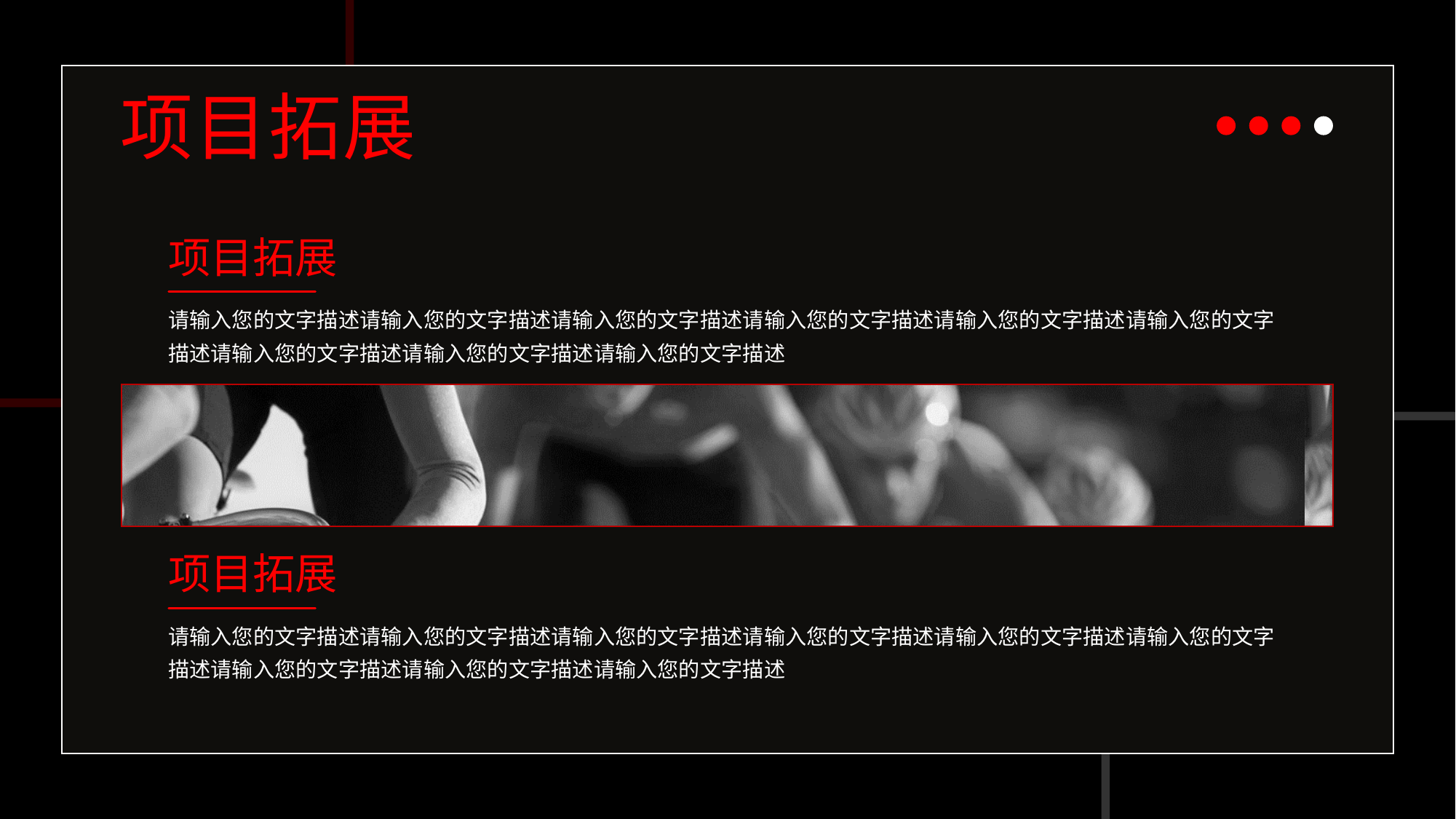

项目拓展

项目拓展
请输入您的文字描述请输入您的文字描述请输入您的文字描述请输入您的文字描述请输入您的文字描述请输入您的文字描述请输入您的文字描述请输入您的文字描述请输入您的文字描述

项目拓展
请输入您的文字描述请输入您的文字描述请输入您的文字描述请输入您的文字描述请输入您的文字描述请输入您的文字描述请输入您的文字描述请输入您的文字描述请输入您的文字描述